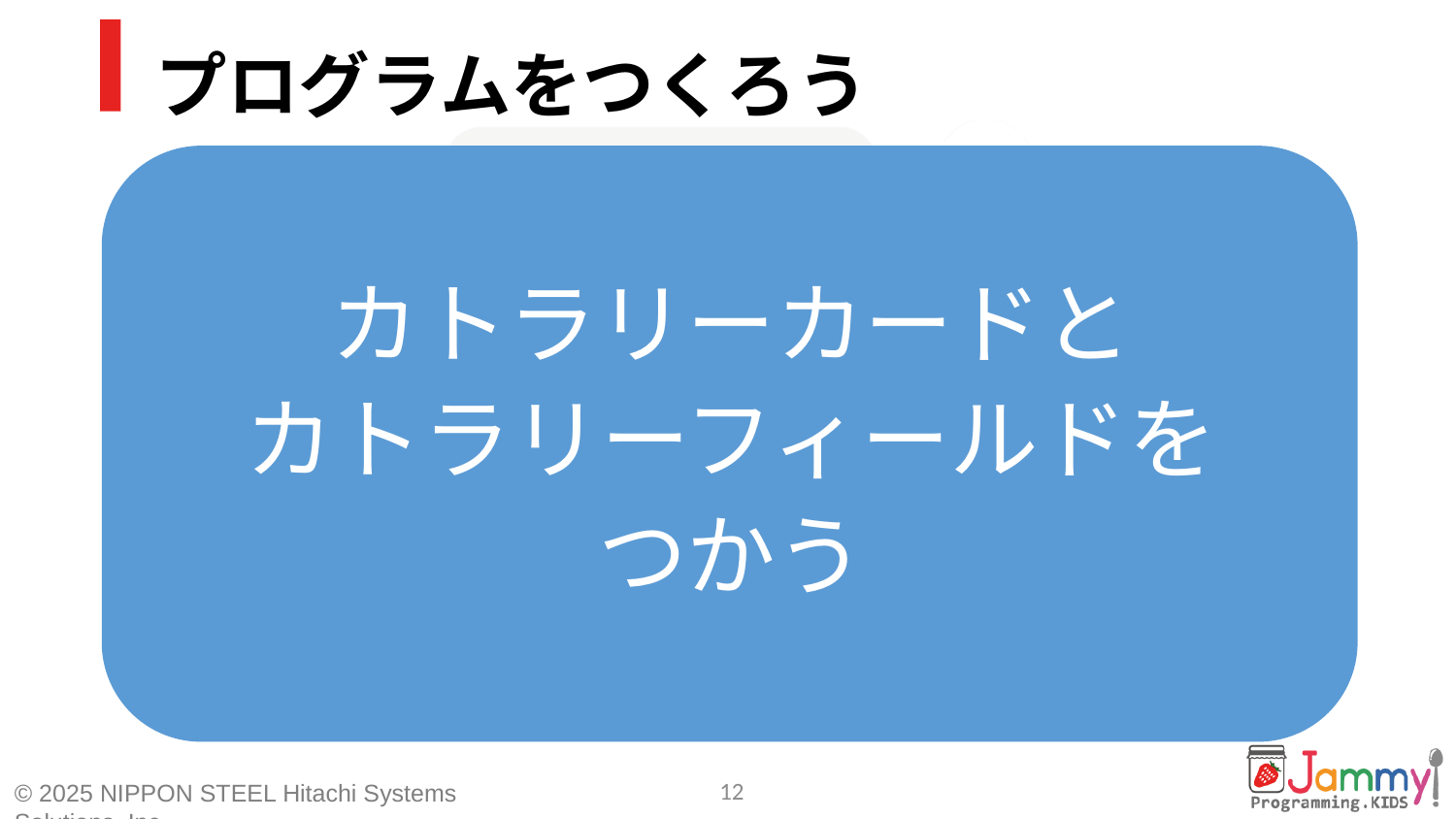

# プログラムをつくろう
カトラリーカードと
カトラリーフィールドを
つかう
12